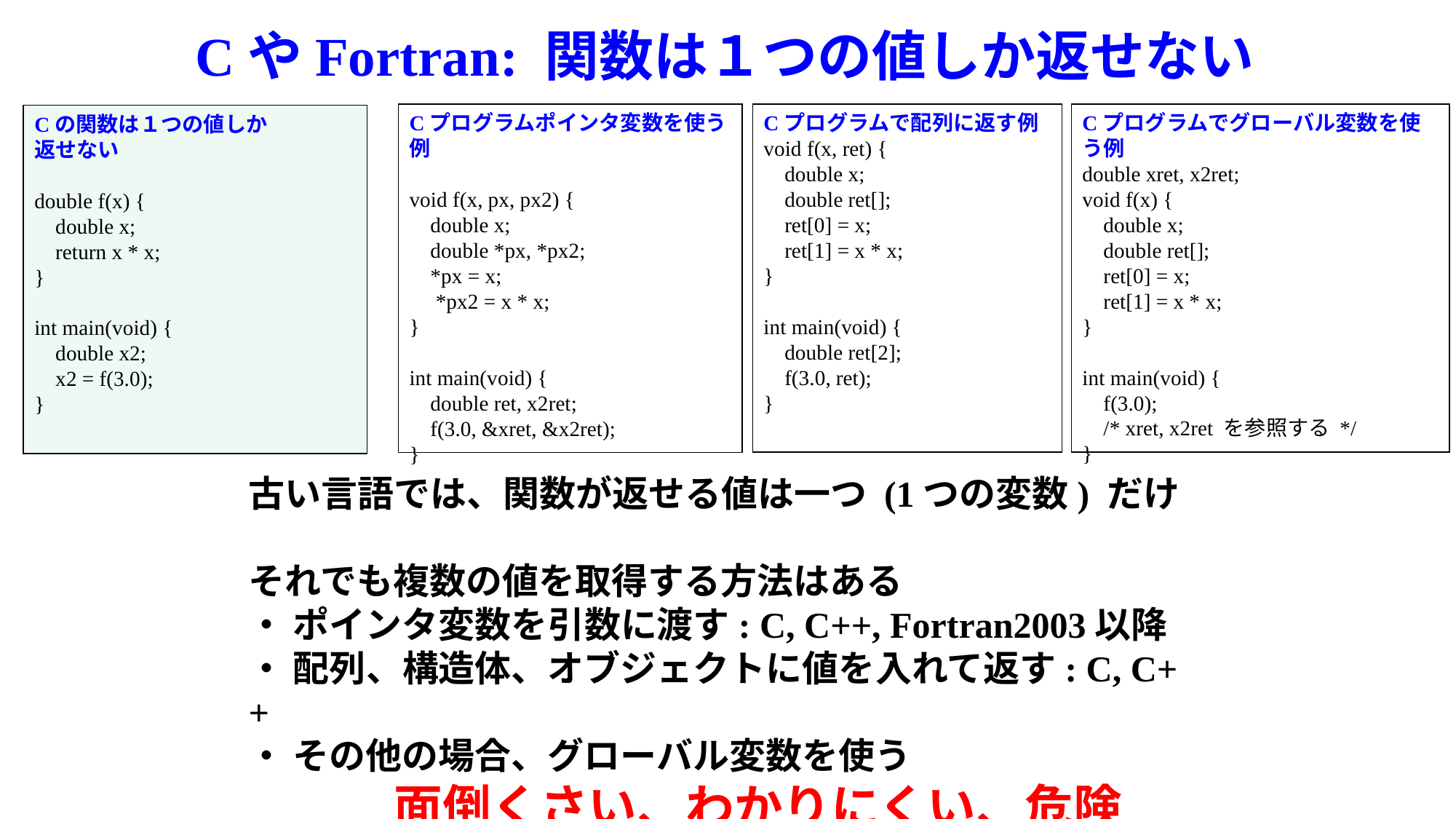

# CやFortran: 関数は１つの値しか返せない
Cプログラムで配列に返す例
void f(x, ret) {
    double x;
    double ret[];
    ret[0] = x;
    ret[1] = x * x;
}

int main(void) {
    double ret[2];
    f(3.0, ret);
}
Cプログラムでグローバル変数を使う例
double xret, x2ret;
void f(x) {
    double x;
    double ret[];
    ret[0] = x;
    ret[1] = x * x;
}

int main(void) {
    f(3.0);
    /* xret, x2ret を参照する */
}
Cプログラムポインタ変数を使う例
void f(x, px, px2) {
    double x;
    double *px, *px2;
    *px = x;
     *px2 = x * x;
}

int main(void) {
    double ret, x2ret;
    f(3.0, &xret, &x2ret);
}
Cの関数は１つの値しか
返せない

double f(x) {
    double x;
    return x * x;
}

int main(void) {
    double x2;
    x2 = f(3.0);
}
古い言語では、関数が返せる値は一つ (1つの変数) だけ

それでも複数の値を取得する方法はある
・ ポインタ変数を引数に渡す: C, C++, Fortran2003以降
・ 配列、構造体、オブジェクトに値を入れて返す: C, C++
・ その他の場合、グローバル変数を使う
　　　面倒くさい、わかりにくい、危険